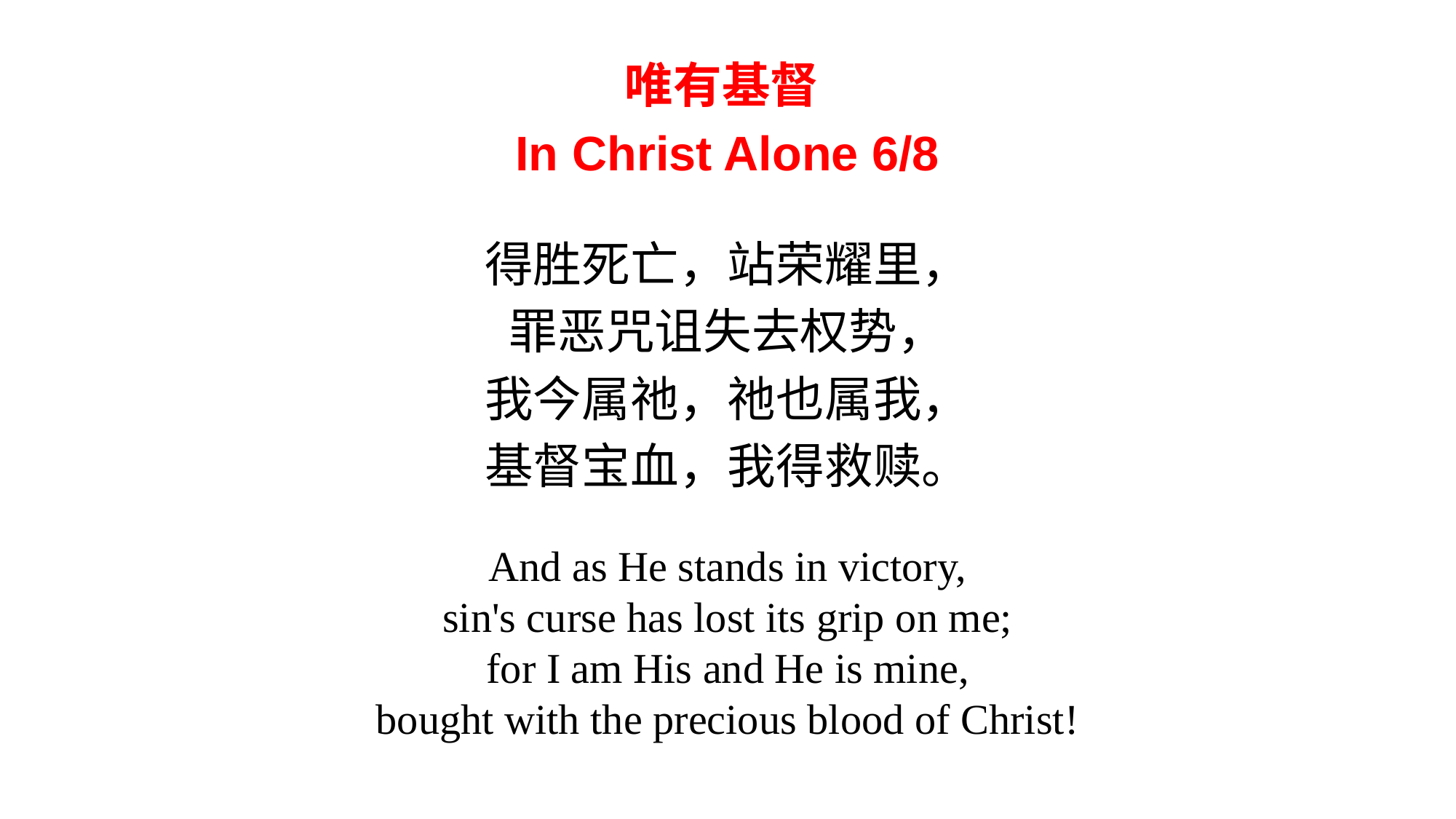

唯有基督
In Christ Alone 6/8
得胜死亡，站荣耀里，
罪恶咒诅失去权势，
我今属祂，祂也属我，
基督宝血，我得救赎。

And as He stands in victory,
sin's curse has lost its grip on me;
for I am His and He is mine,
bought with the precious blood of Christ!